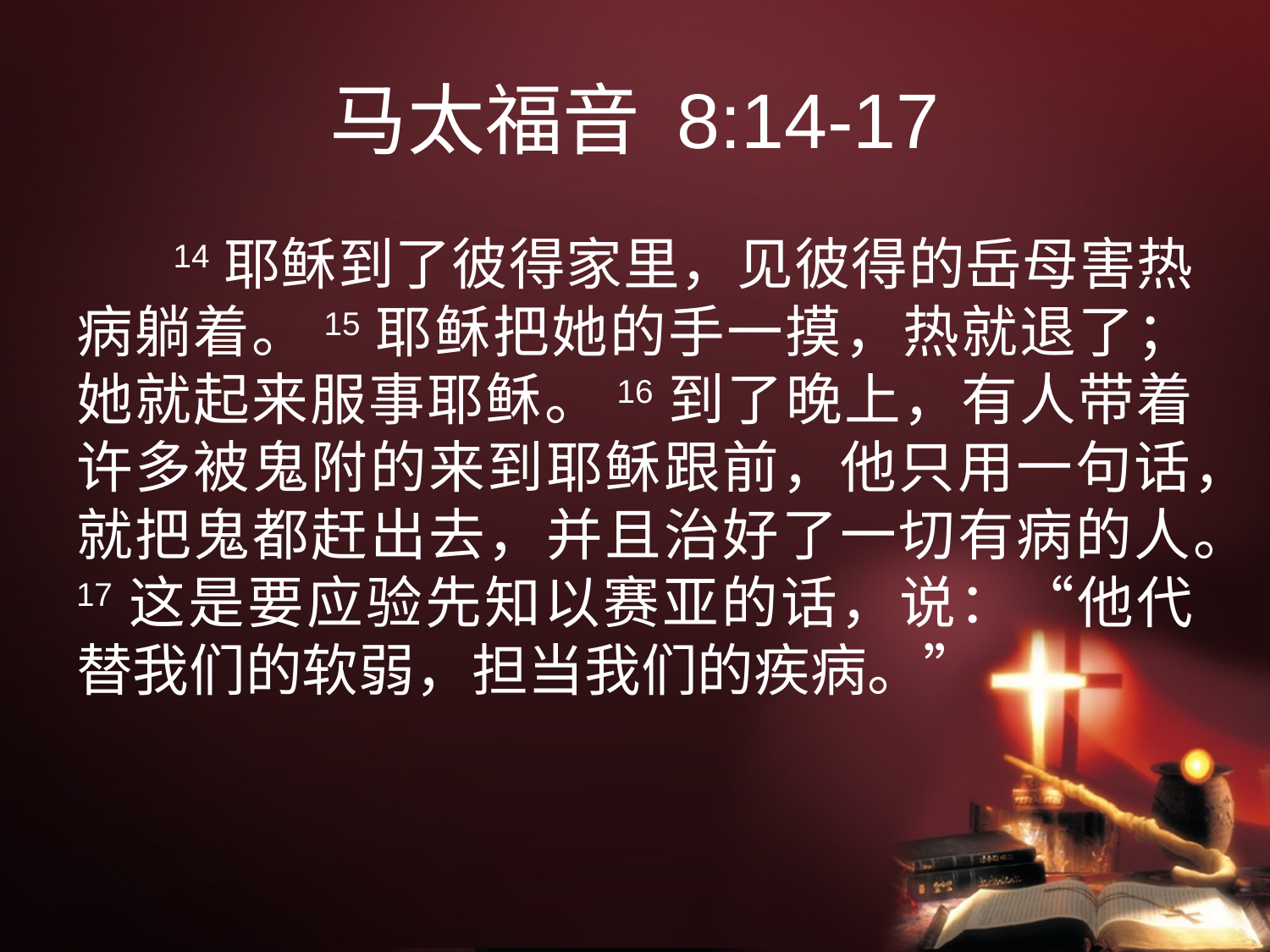

# 马太福音 8:14-17
          14耶稣到了彼得家里，见彼得的岳母害热病躺着。15耶稣把她的手一摸，热就退了；她就起来服事耶稣。16到了晚上，有人带着许多被鬼附的来到耶稣跟前，他只用一句话，就把鬼都赶出去，并且治好了一切有病的人。17这是要应验先知以赛亚的话，说：“他代替我们的软弱，担当我们的疾病。”